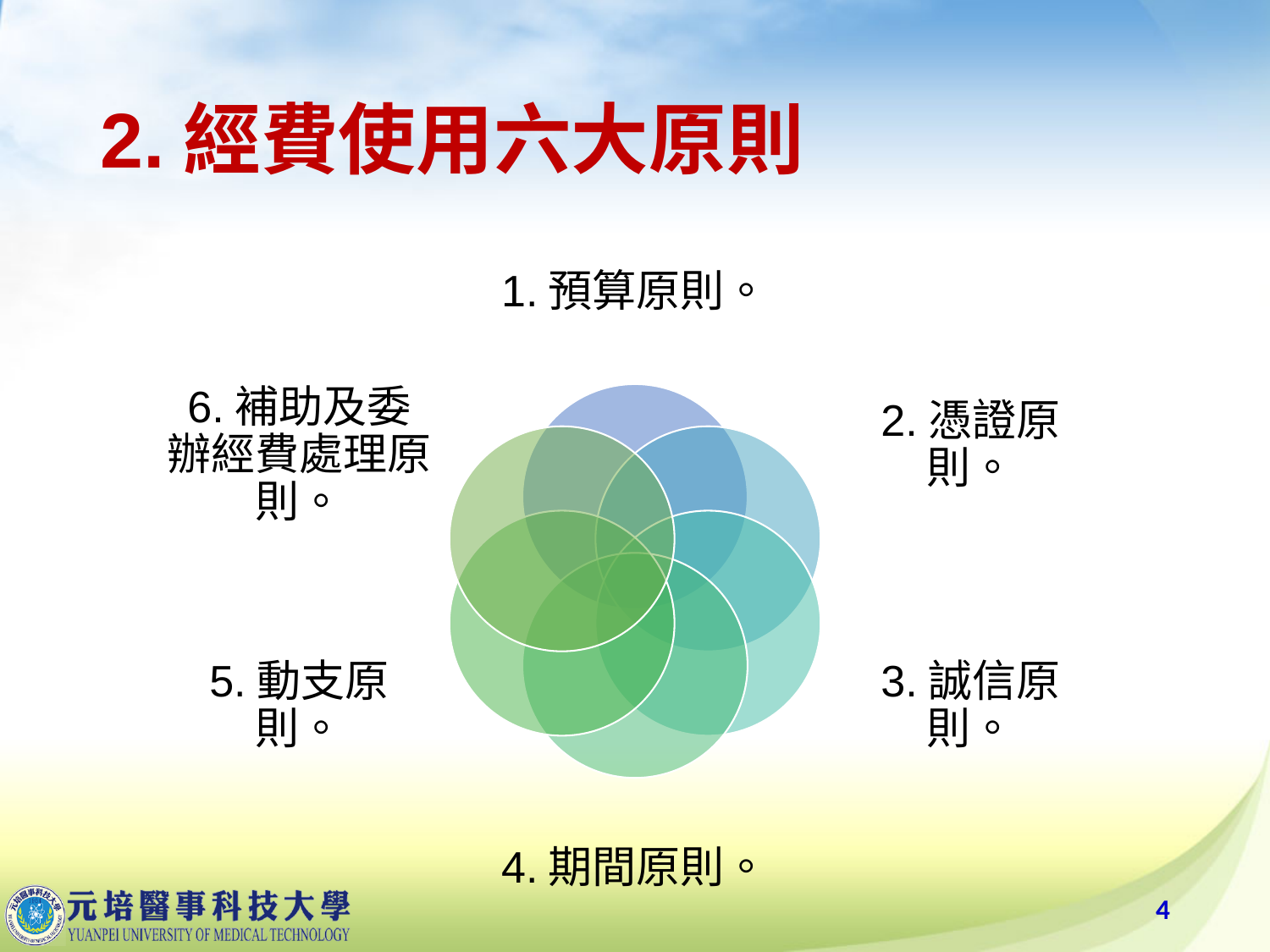

# 2.經費使用六大原則
1.預算原則。
2.憑證原則。
3.誠信原則。
4.期間原則。
5.動支原則。
6.補助及委辦經費處理原則。
4